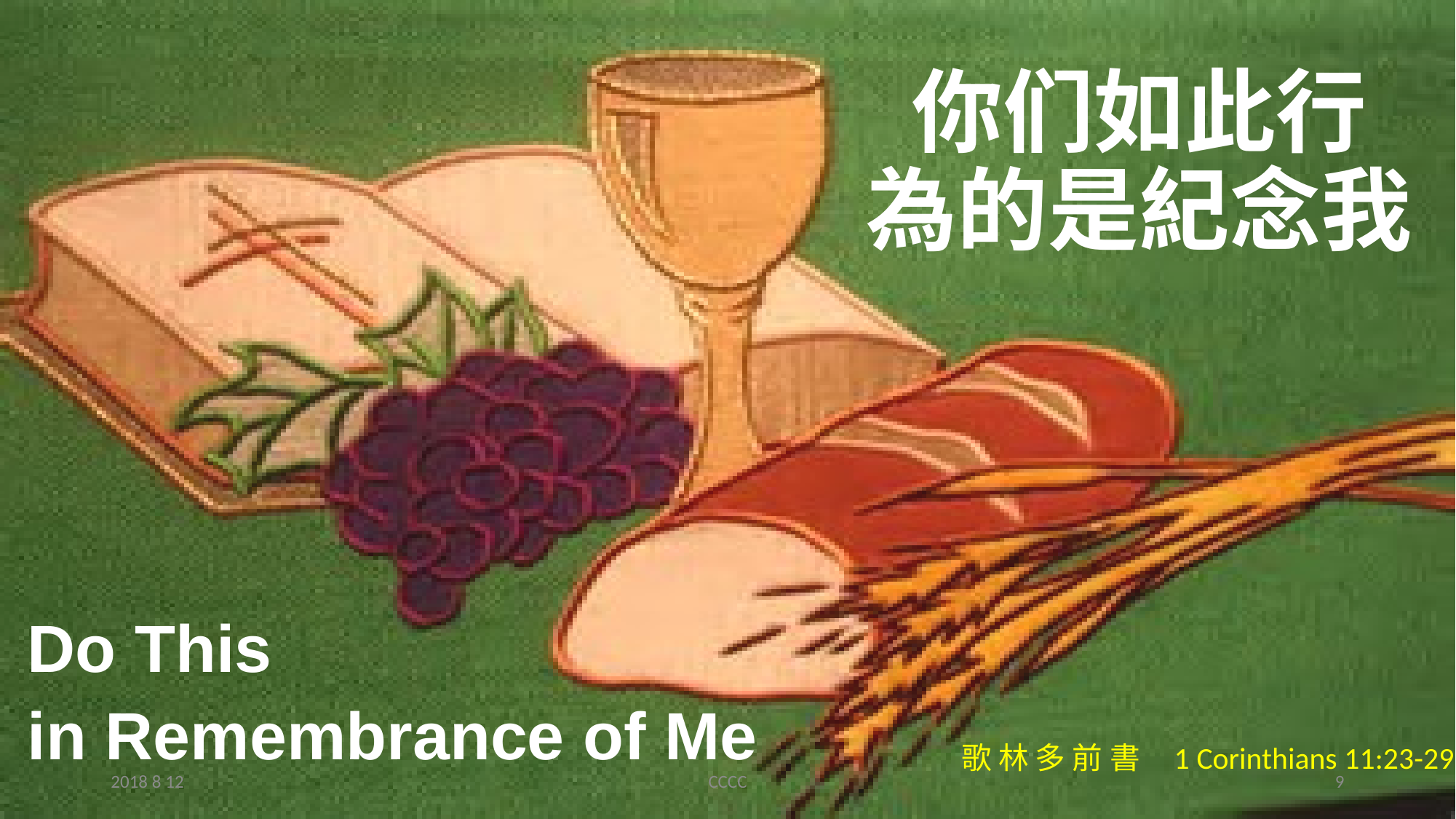

# 你们如此行 為的是紀念我
Do This
in Remembrance of Me
歌 林 多 前 書    1 Corinthians 11:23-29
2018 8 12
CCCC
9